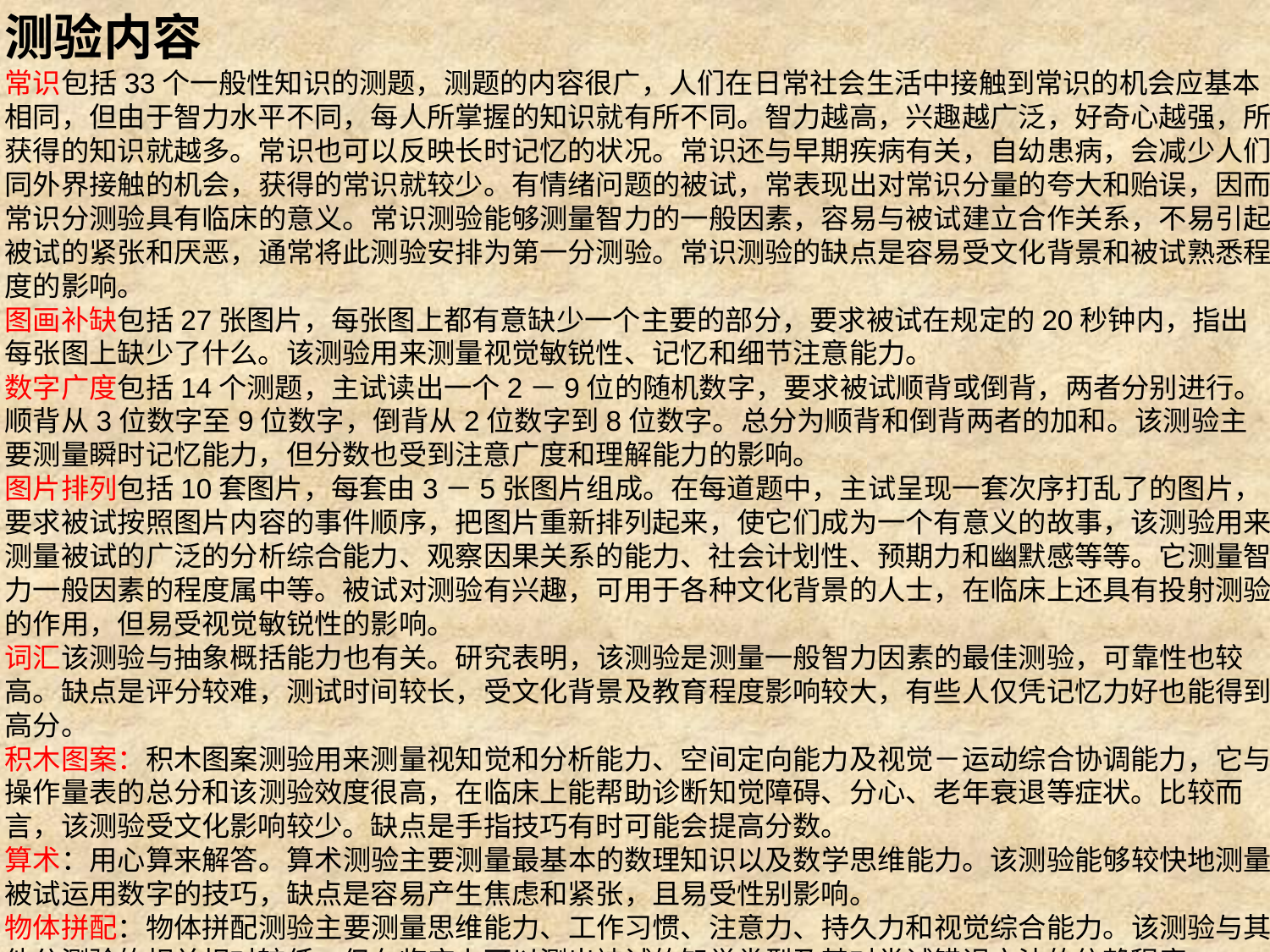

测验内容
常识包括33个一般性知识的测题，测题的内容很广，人们在日常社会生活中接触到常识的机会应基本相同，但由于智力水平不同，每人所掌握的知识就有所不同。智力越高，兴趣越广泛，好奇心越强，所获得的知识就越多。常识也可以反映长时记忆的状况。常识还与早期疾病有关，自幼患病，会减少人们同外界接触的机会，获得的常识就较少。有情绪问题的被试，常表现出对常识分量的夸大和贻误，因而常识分测验具有临床的意义。常识测验能够测量智力的一般因素，容易与被试建立合作关系，不易引起被试的紧张和厌恶，通常将此测验安排为第一分测验。常识测验的缺点是容易受文化背景和被试熟悉程度的影响。
图画补缺包括27张图片，每张图上都有意缺少一个主要的部分，要求被试在规定的20秒钟内，指出每张图上缺少了什么。该测验用来测量视觉敏锐性、记忆和细节注意能力。
数字广度包括14个测题，主试读出一个2－9位的随机数字，要求被试顺背或倒背，两者分别进行。顺背从3位数字至9位数字，倒背从2位数字到8位数字。总分为顺背和倒背两者的加和。该测验主要测量瞬时记忆能力，但分数也受到注意广度和理解能力的影响。
图片排列包括10套图片，每套由3－5张图片组成。在每道题中，主试呈现一套次序打乱了的图片，要求被试按照图片内容的事件顺序，把图片重新排列起来，使它们成为一个有意义的故事，该测验用来测量被试的广泛的分析综合能力、观察因果关系的能力、社会计划性、预期力和幽默感等等。它测量智力一般因素的程度属中等。被试对测验有兴趣，可用于各种文化背景的人士，在临床上还具有投射测验的作用，但易受视觉敏锐性的影响。
词汇该测验与抽象概括能力也有关。研究表明，该测验是测量一般智力因素的最佳测验，可靠性也较高。缺点是评分较难，测试时间较长，受文化背景及教育程度影响较大，有些人仅凭记忆力好也能得到高分。
积木图案：积木图案测验用来测量视知觉和分析能力、空间定向能力及视觉－运动综合协调能力，它与操作量表的总分和该测验效度很高，在临床上能帮助诊断知觉障碍、分心、老年衰退等症状。比较而言，该测验受文化影响较少。缺点是手指技巧有时可能会提高分数。
算术：用心算来解答。算术测验主要测量最基本的数理知识以及数学思维能力。该测验能够较快地测量被试运用数字的技巧，缺点是容易产生焦虑和紧张，且易受性别影响。
物体拼配：物体拼配测验主要测量思维能力、工作习惯、注意力、持久力和视觉综合能力。该测验与其他分测验的相关相对较低，但在临床上可以测出被试的知觉类型及其对尝试错误方法的依赖程度。
理解：包括18个测题，主试把每个问题呈现给被试，要求他说明每种情境”理解测验主要测量实际知识、社会适应能力和组织信息的能力，能反映被试对于社会价值观念、风俗、伦理道德是否理解和适应，在临床上能够鉴别脑器质性障碍的患者。
数字符号该测验主要测量注意力、简单感觉运动的持久力、建立新联系的能力和速度。该测验评分快速，不大受文化背景的影响。。
类同：包括14组成对的词汇，要求被试概括每一对词义相似的地方在哪里。该测验主要测量逻辑思维能力、抽象思维能力、分析能力和概括能力。